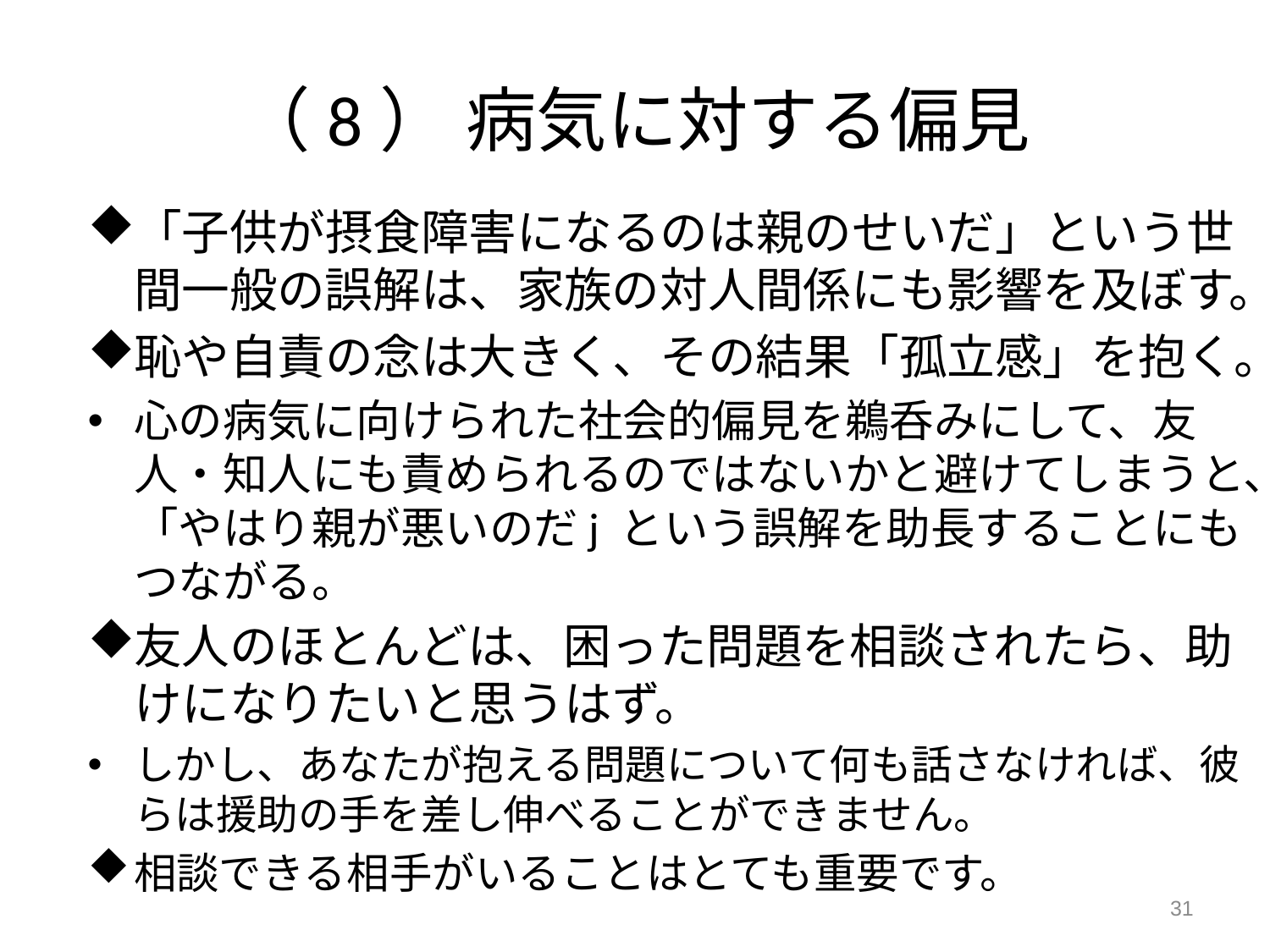

# （8） 病気に対する偏見
「子供が摂食障害になるのは親のせいだ」という世間一般の誤解は、家族の対人間係にも影響を及ぼす。
恥や自責の念は大きく、その結果「孤立感」を抱く。
心の病気に向けられた社会的偏見を鵜呑みにして、友人・知人にも責められるのではないかと避けてしまうと、「やはり親が悪いのだj という誤解を助長することにもつながる。
友人のほとんどは、困った問題を相談されたら、助けになりたいと思うはず。
しかし、あなたが抱える問題について何も話さなければ、彼らは援助の手を差し伸べることができません。
相談できる相手がいることはとても重要です。
31